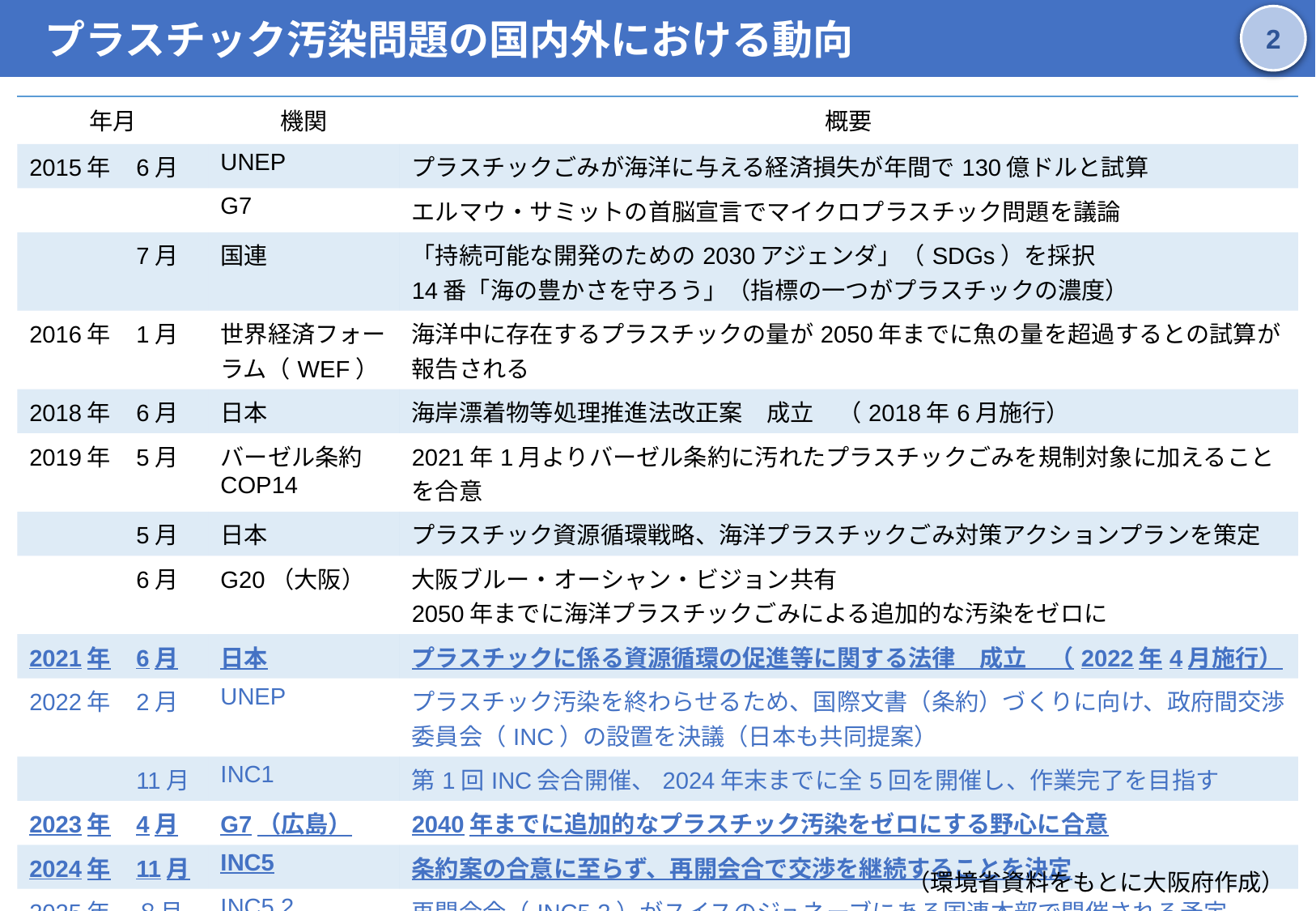

プラスチック汚染問題の国内外における動向
2
| 年月 | 機関 | 概要 |
| --- | --- | --- |
| 2015年 6月 | UNEP | プラスチックごみが海洋に与える経済損失が年間で130億ドルと試算 |
|  | G7 | エルマウ・サミットの首脳宣言でマイクロプラスチック問題を議論 |
| 7月 | 国連 | 「持続可能な開発のための2030アジェンダ」（SDGs）を採択 14番「海の豊かさを守ろう」（指標の一つがプラスチックの濃度） |
| 2016年 1月 | 世界経済フォーラム（WEF） | 海洋中に存在するプラスチックの量が2050年までに魚の量を超過するとの試算が報告される |
| 2018年 6月 | 日本 | 海岸漂着物等処理推進法改正案　成立　（2018年6月施行） |
| 2019年 5月 | バーゼル条約 COP14 | 2021年1月よりバーゼル条約に汚れたプラスチックごみを規制対象に加えることを合意 |
| 5月 | 日本 | プラスチック資源循環戦略、海洋プラスチックごみ対策アクションプランを策定 |
| 6月 | G20（大阪） | 大阪ブルー・オーシャン・ビジョン共有 2050年までに海洋プラスチックごみによる追加的な汚染をゼロに |
| 2021年 6月 | 日本 | プラスチックに係る資源循環の促進等に関する法律　成立　（2022年4月施行） |
| 2022年 2月 | UNEP | プラスチック汚染を終わらせるため、国際文書（条約）づくりに向け、政府間交渉委員会（INC）の設置を決議（日本も共同提案） |
| 11月 | INC1 | 第1回INC会合開催、2024年末までに全5回を開催し、作業完了を目指す |
| 2023年 4月 | G7（広島） | 2040年までに追加的なプラスチック汚染をゼロにする野心に合意 |
| 2024年 11月 | INC5 | 条約案の合意に至らず、再開会合で交渉を継続することを決定 |
| 2025年 ８月 | INC5.2 | 再開会合（INC5.2）がスイスのジュネーブにある国連本部で開催される予定 |
（環境省資料をもとに大阪府作成）